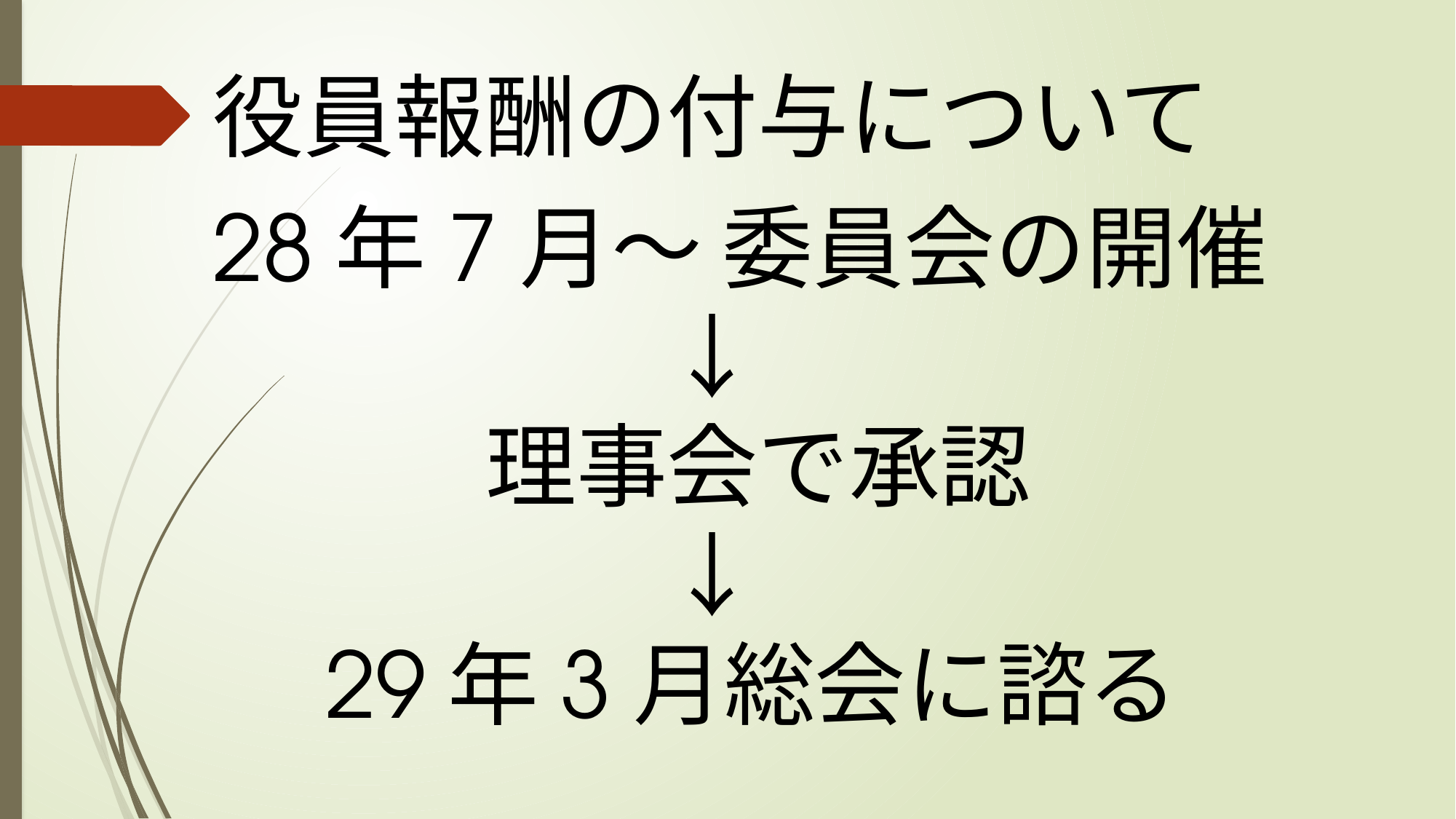

役員報酬の付与について

28年7月～ 委員会の開催
　　　　　↓
　　　理事会で承認
　　　　　↓
　29年3月総会に諮る